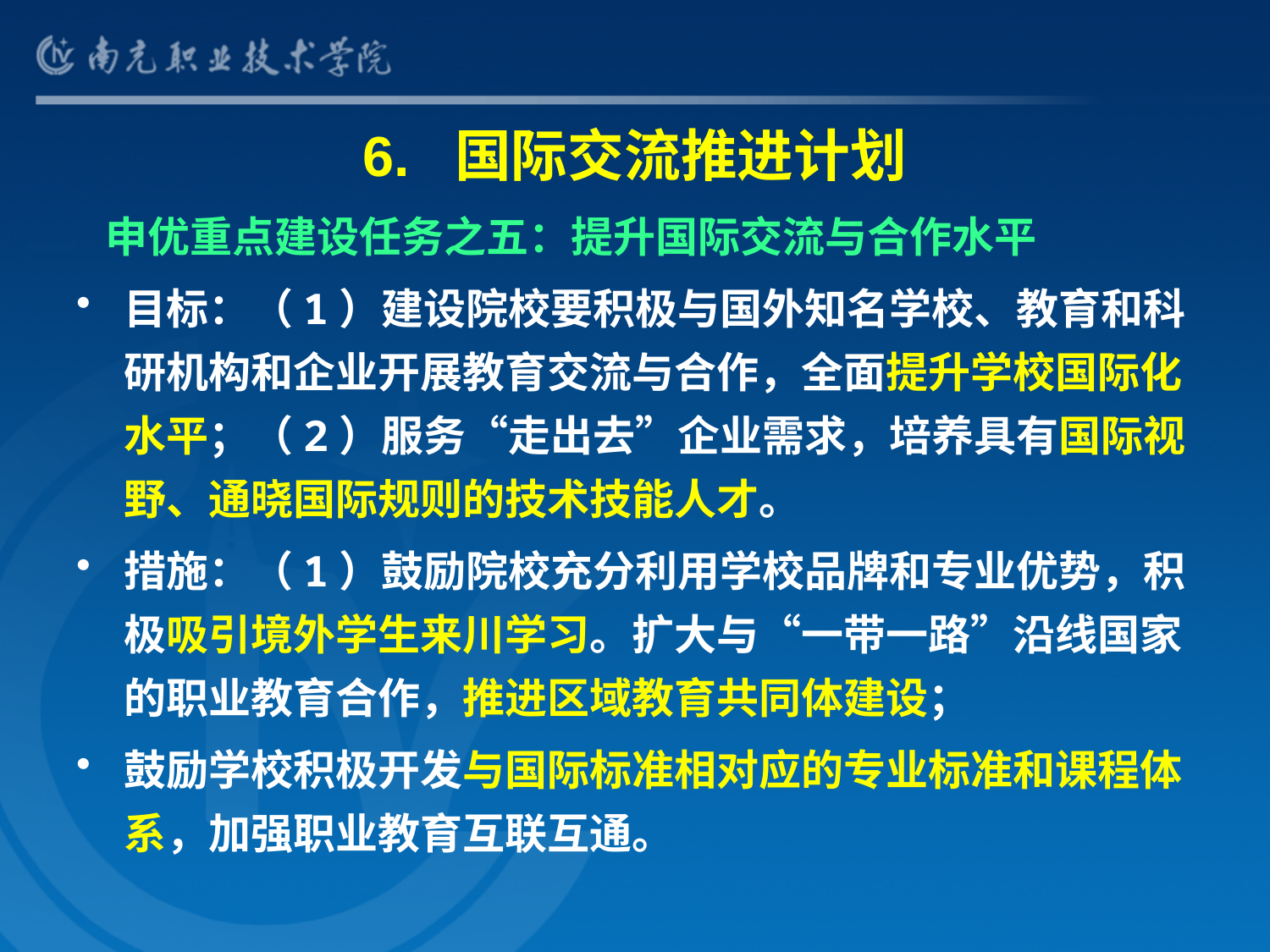

# 6.  国际交流推进计划
  申优重点建设任务之五：提升国际交流与合作水平
目标：（1）建设院校要积极与国外知名学校、教育和科研机构和企业开展教育交流与合作，全面提升学校国际化水平；（2）服务“走出去”企业需求，培养具有国际视野、通晓国际规则的技术技能人才。
措施：（1）鼓励院校充分利用学校品牌和专业优势，积极吸引境外学生来川学习。扩大与“一带一路”沿线国家的职业教育合作，推进区域教育共同体建设；
鼓励学校积极开发与国际标准相对应的专业标准和课程体系，加强职业教育互联互通。